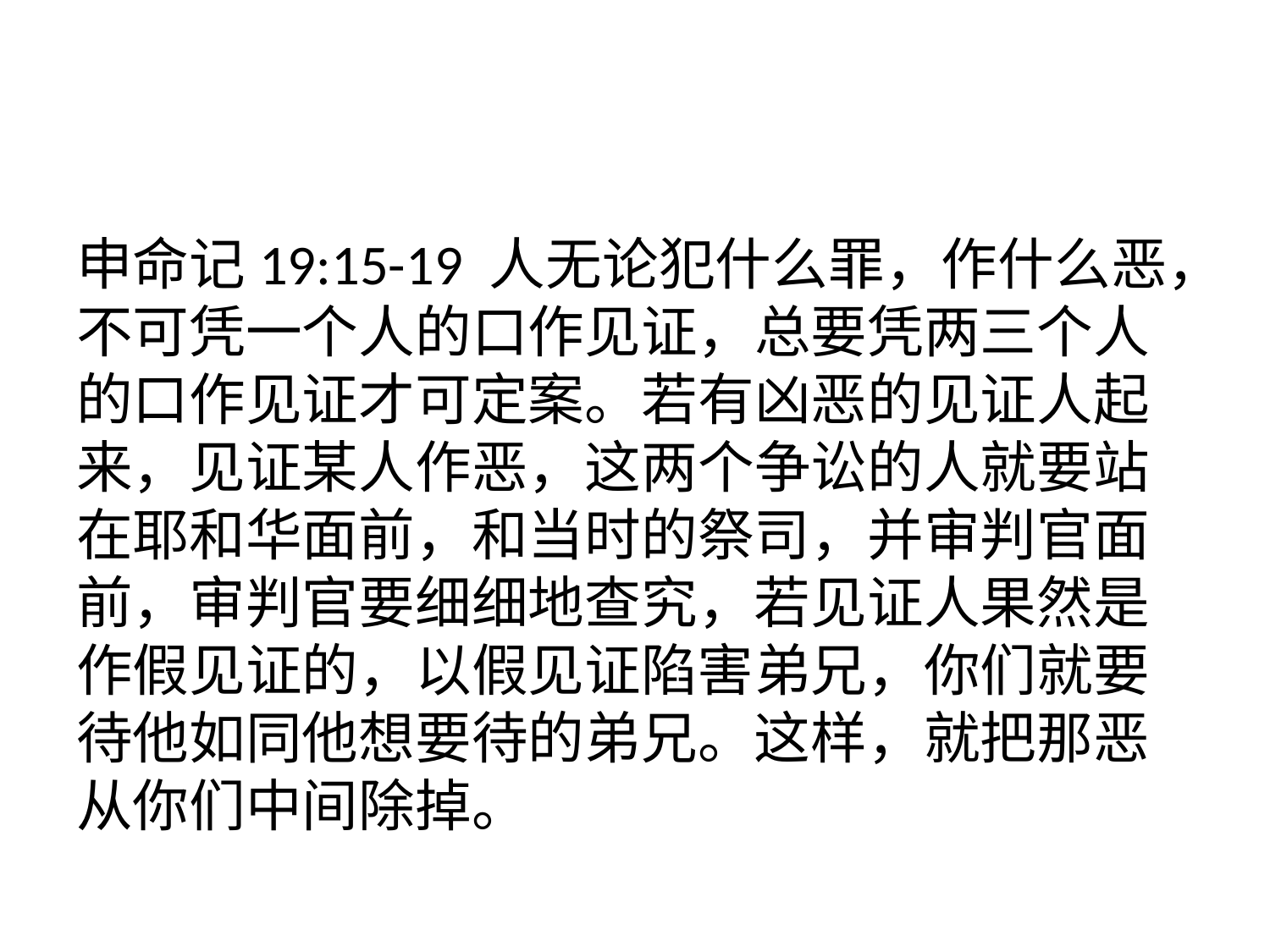

#
申命记19:15-19 人无论犯什么罪，作什么恶，不可凭一个人的口作见证，总要凭两三个人的口作见证才可定案。若有凶恶的见证人起来，见证某人作恶，这两个争讼的人就要站在耶和华面前，和当时的祭司，并审判官面前，审判官要细细地查究，若见证人果然是作假见证的，以假见证陷害弟兄，你们就要待他如同他想要待的弟兄。这样，就把那恶从你们中间除掉。